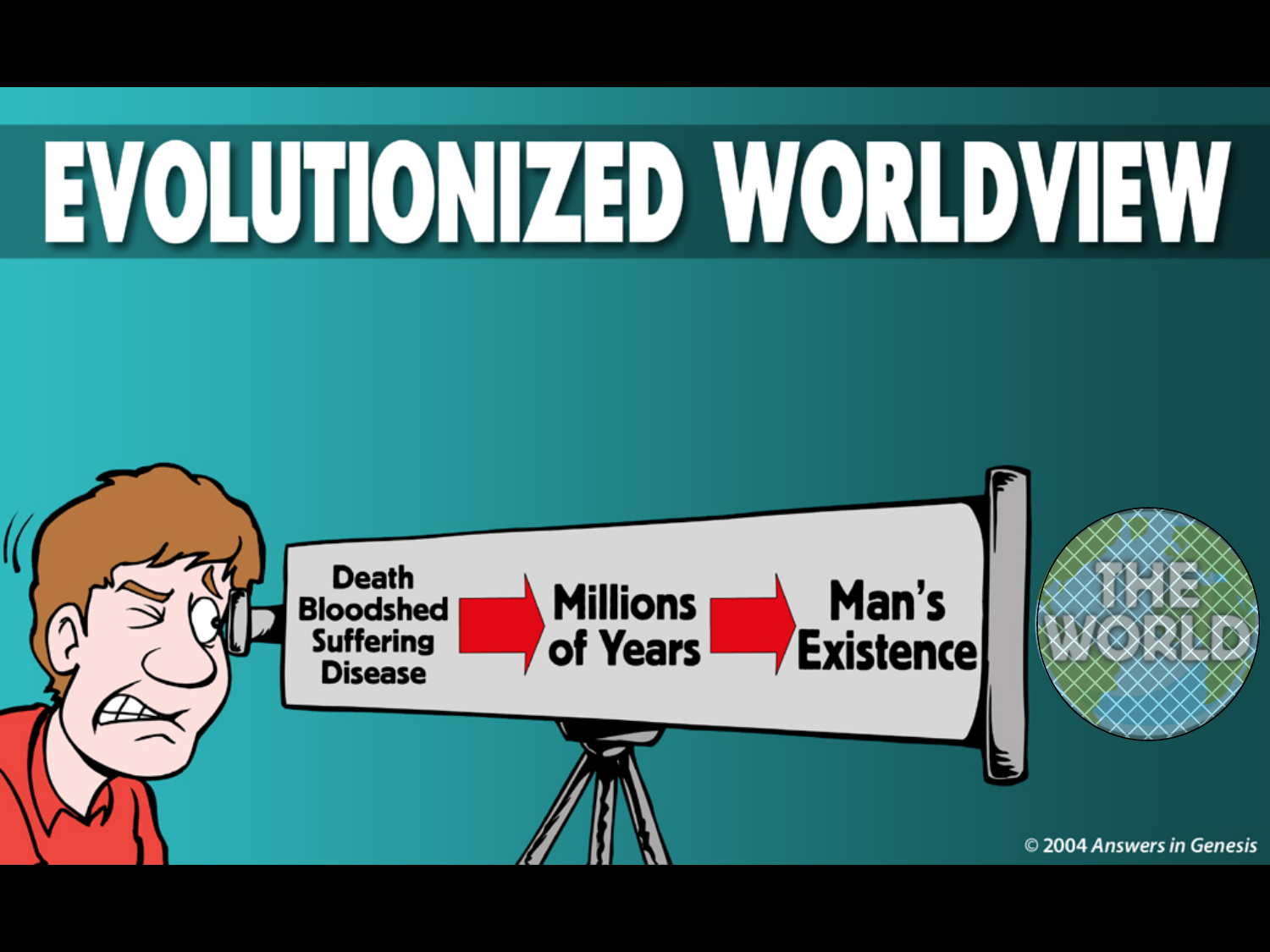

# Evolutionized Worldview 00826
进化论的世界观

EVOLUTIONIZED WORLDVIEW

死亡流血苦难
疾病
数百万年
人的存在
世界